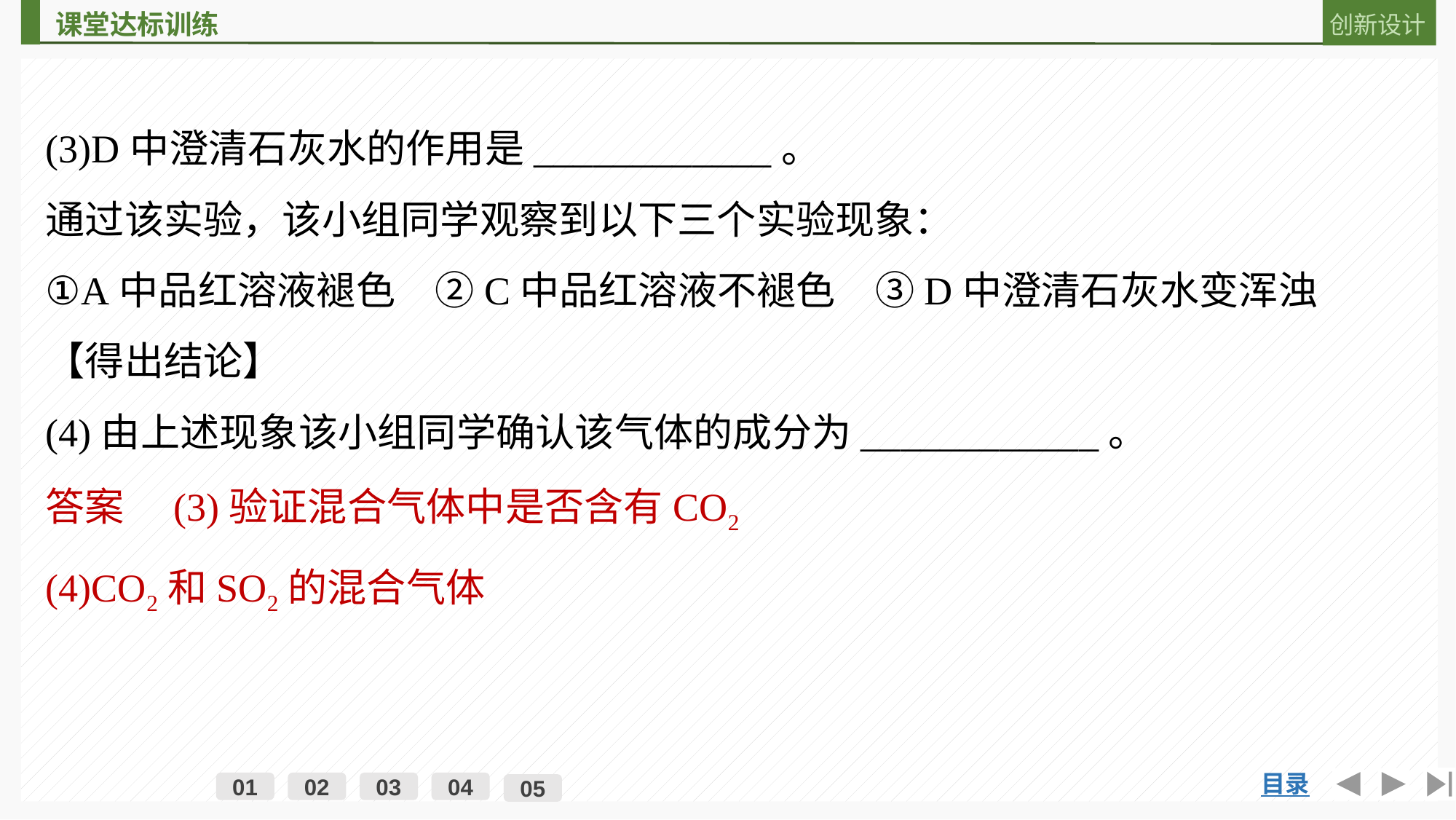

(3)D中澄清石灰水的作用是____________。
通过该实验，该小组同学观察到以下三个实验现象：
①A中品红溶液褪色　②C中品红溶液不褪色　③D中澄清石灰水变浑浊
【得出结论】
(4)由上述现象该小组同学确认该气体的成分为____________。
答案　(3)验证混合气体中是否含有CO2
(4)CO2和SO2的混合气体